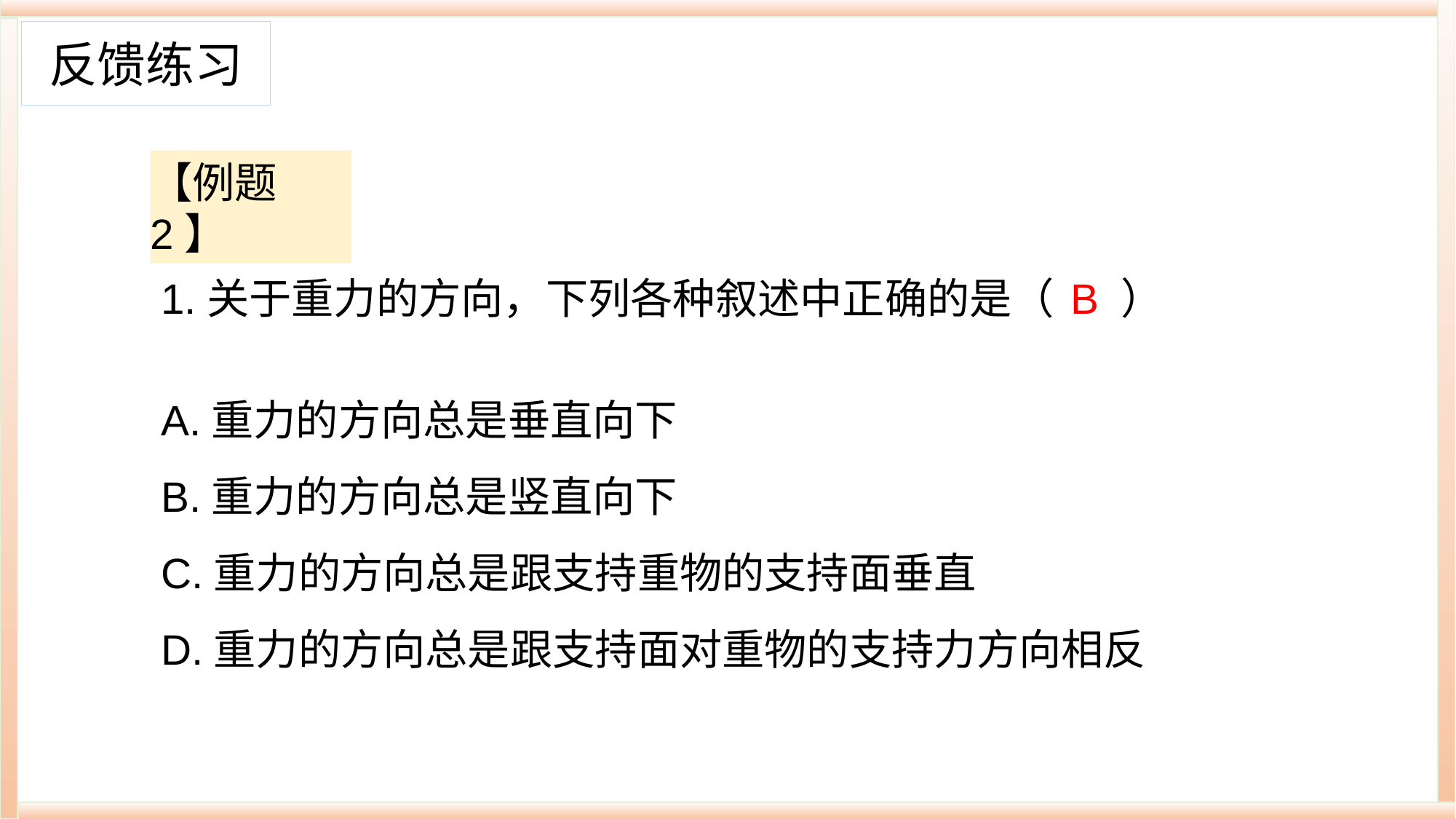

反馈练习

【例题2】
1.关于重力的方向，下列各种叙述中正确的是（       ）
B

A.重力的方向总是垂直向下
B.重力的方向总是竖直向下
C.重力的方向总是跟支持重物的支持面垂直
D.重力的方向总是跟支持面对重物的支持力方向相反